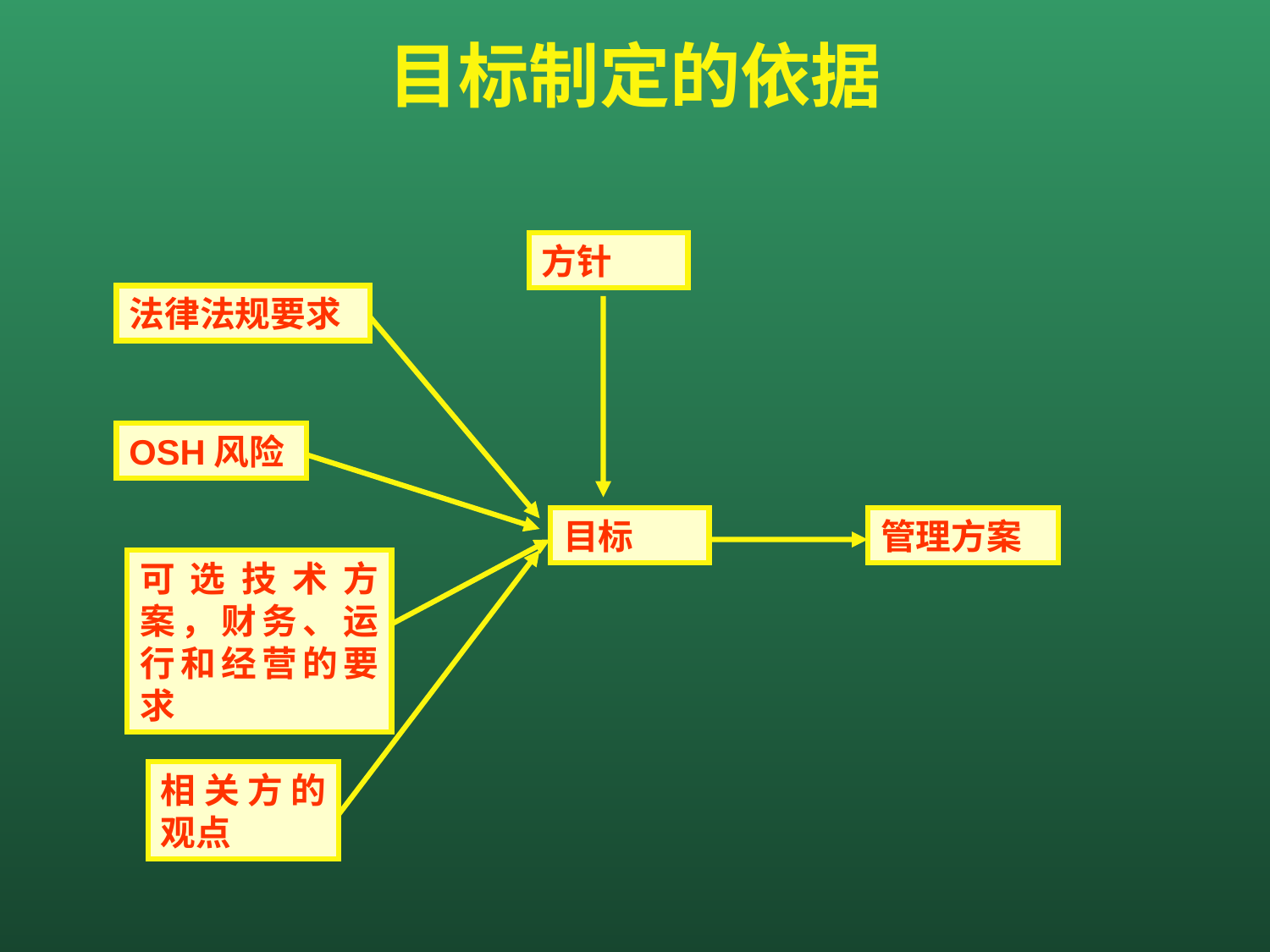

# 目标制定的依据
方针
法律法规要求

OSH风险

目标
管理方案

可选技术方案，财务、运行和经营的要求

相关方的观点